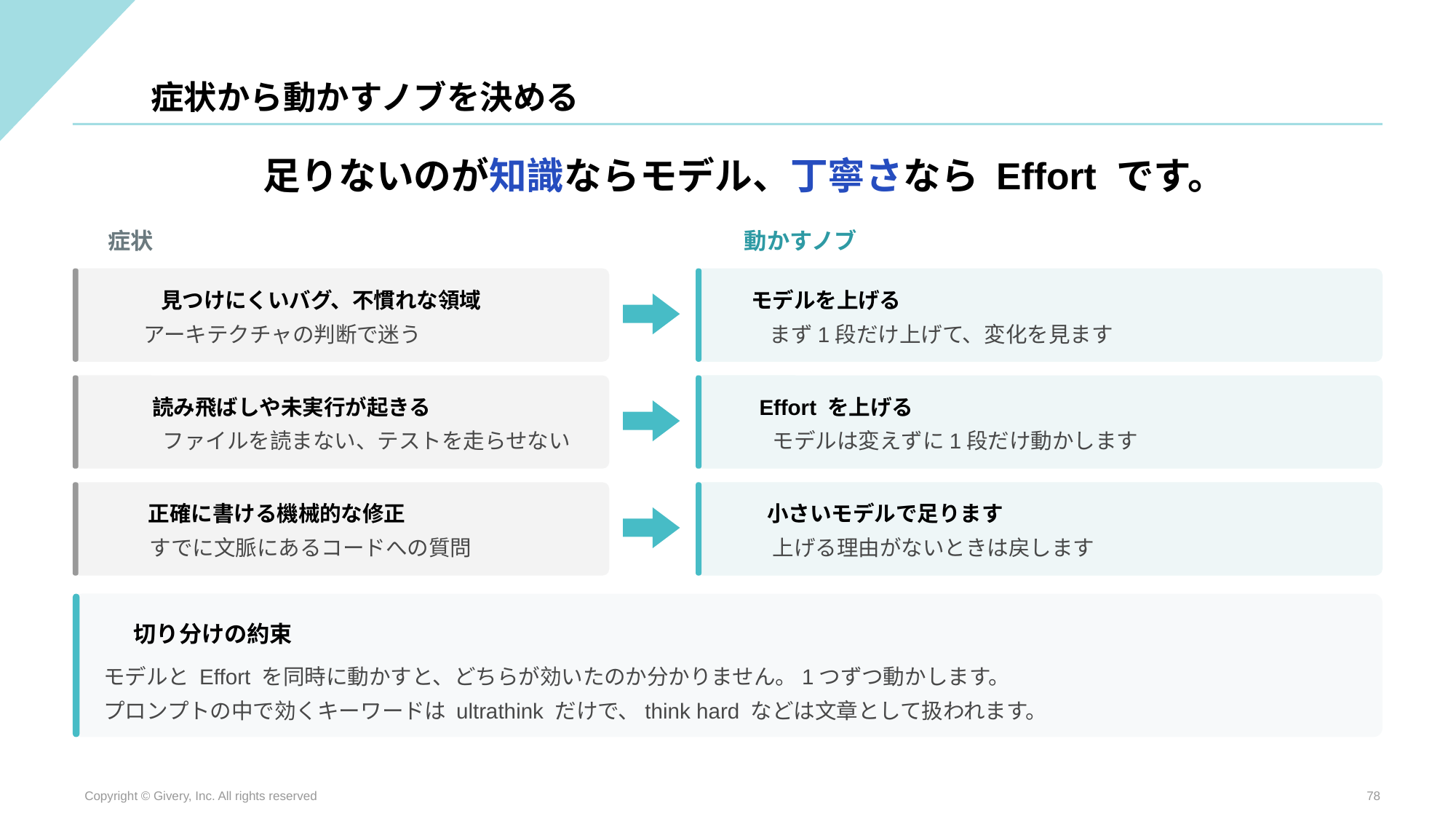

症状から動かすノブを決める

足りないのが知識ならモデル、丁寧さなら Effort です。
症状
動かすノブ

見つけにくいバグ、不慣れな領域
モデルを上げる

アーキテクチャの判断で迷う
まず1段だけ上げて、変化を見ます

読み飛ばしや未実行が起きる
Effort を上げる

ファイルを読まない、テストを走らせない
モデルは変えずに1段だけ動かします

正確に書ける機械的な修正
小さいモデルで足ります

すでに文脈にあるコードへの質問
上げる理由がないときは戻します

切り分けの約束
モデルと Effort を同時に動かすと、どちらが効いたのか分かりません。1つずつ動かします。
プロンプトの中で効くキーワードは ultrathink だけで、think hard などは文章として扱われます。
Copyright © Givery, Inc. All rights reserved
78